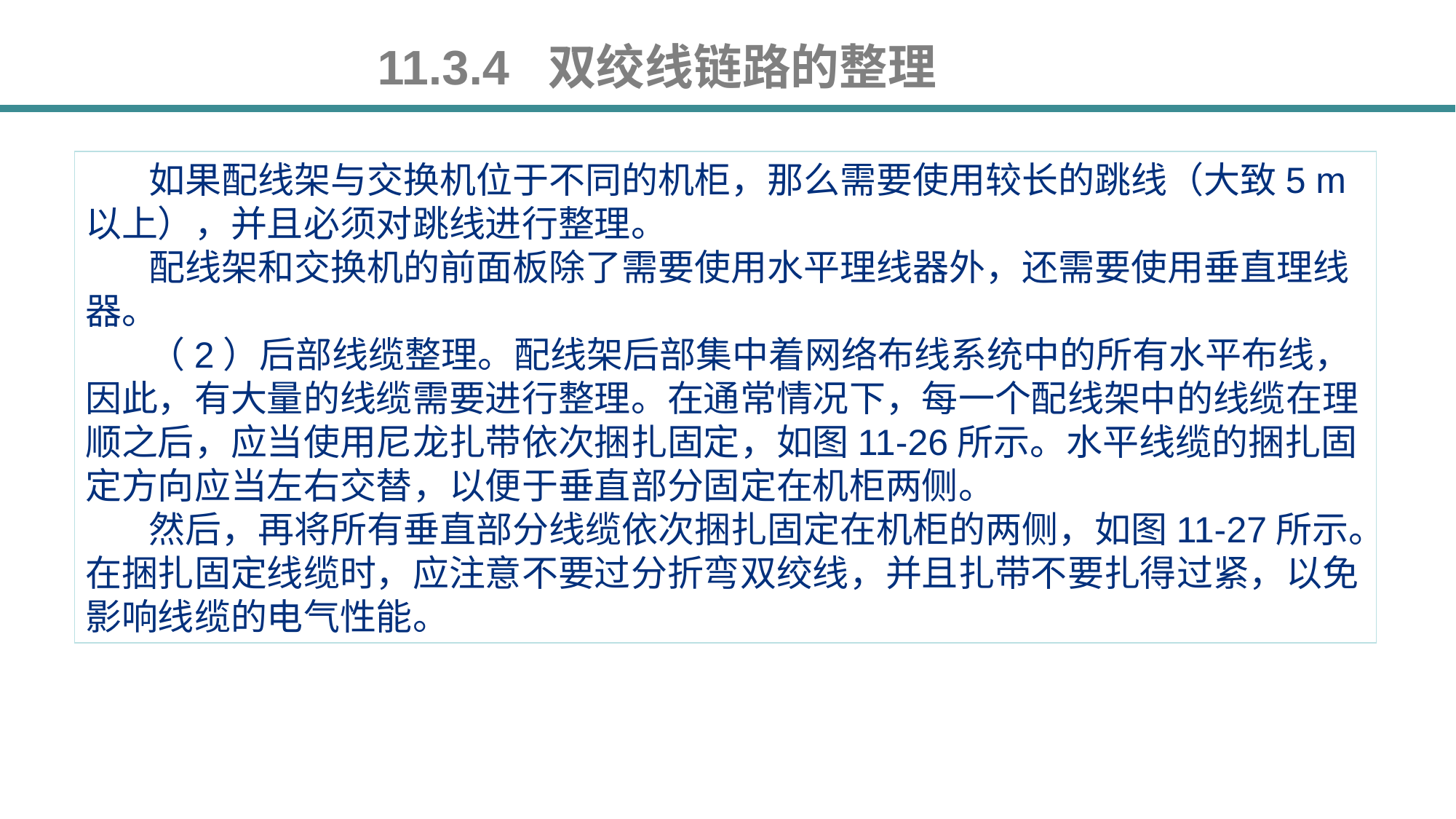

11.3.4  双绞线链路的整理
如果配线架与交换机位于不同的机柜，那么需要使用较长的跳线（大致5 m以上），并且必须对跳线进行整理。
配线架和交换机的前面板除了需要使用水平理线器外，还需要使用垂直理线器。
（2）后部线缆整理。配线架后部集中着网络布线系统中的所有水平布线，因此，有大量的线缆需要进行整理。在通常情况下，每一个配线架中的线缆在理顺之后，应当使用尼龙扎带依次捆扎固定，如图11-26所示。水平线缆的捆扎固定方向应当左右交替，以便于垂直部分固定在机柜两侧。
然后，再将所有垂直部分线缆依次捆扎固定在机柜的两侧，如图11-27所示。在捆扎固定线缆时，应注意不要过分折弯双绞线，并且扎带不要扎得过紧，以免影响线缆的电气性能。